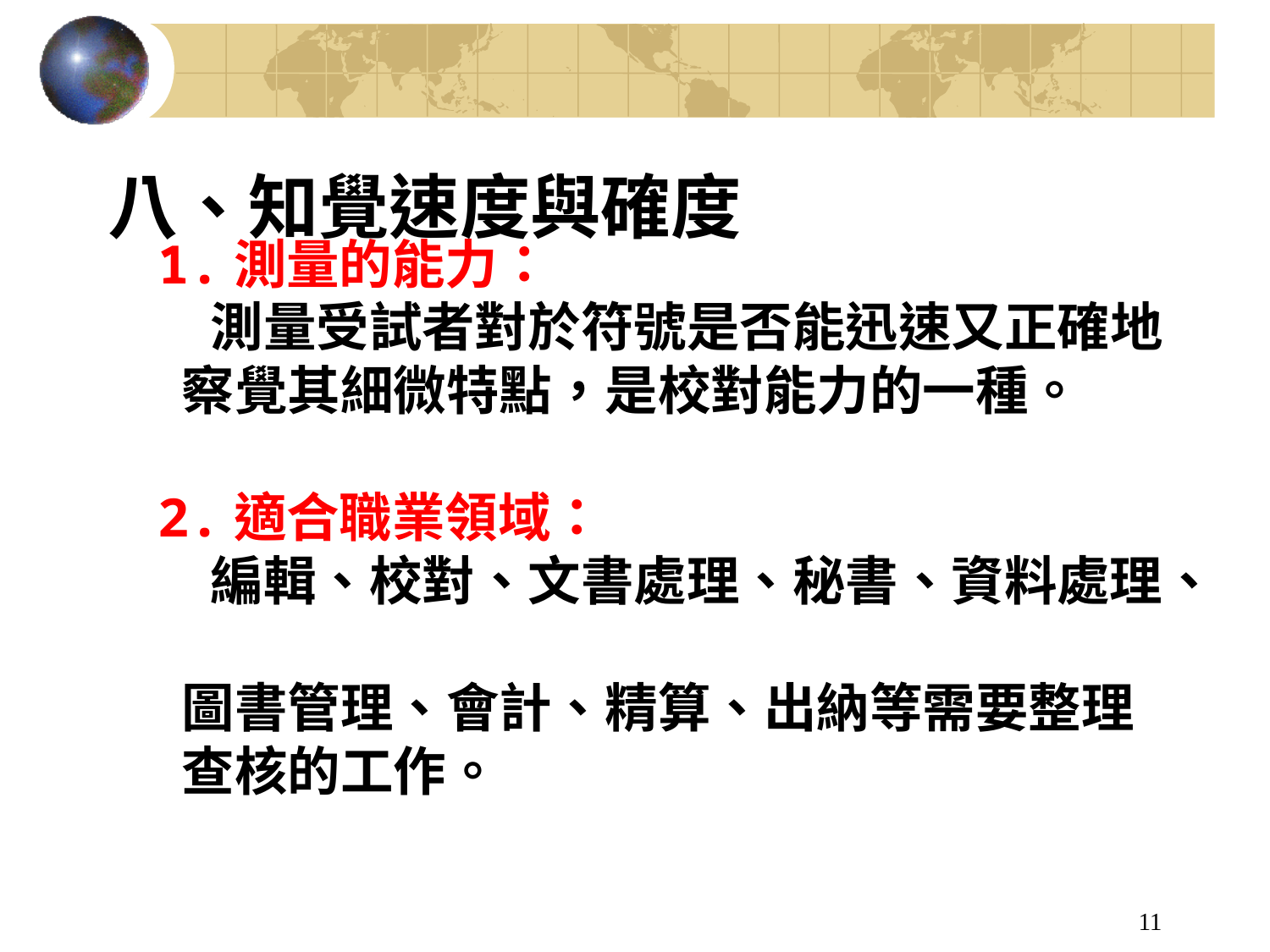

八、知覺速度與確度
# 1.測量的能力： 　測量受試者對於符號是否能迅速又正確地 察覺其細微特點，是校對能力的一種。 2.適合職業領域： 　編輯、校對、文書處理、秘書、資料處理、 圖書管理、會計、精算、出納等需要整理 查核的工作。
11